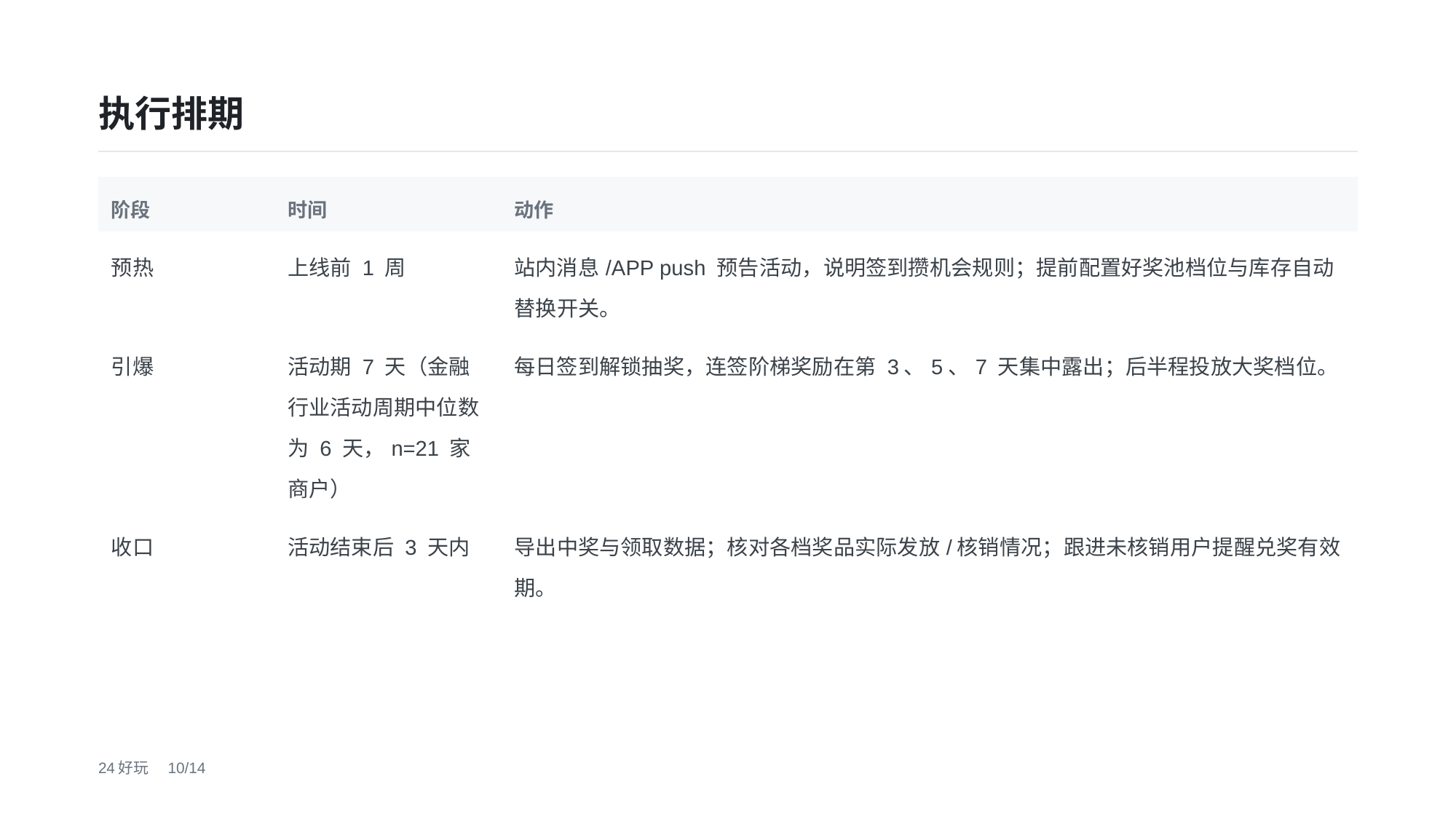

执行排期

| 阶段 | 时间 | 动作 |
| --- | --- | --- |
| 预热 | 上线前 1 周 | 站内消息/APP push 预告活动，说明签到攒机会规则；提前配置好奖池档位与库存自动替换开关。 |
| 引爆 | 活动期 7 天（金融行业活动周期中位数为 6 天，n=21 家商户） | 每日签到解锁抽奖，连签阶梯奖励在第 3、5、7 天集中露出；后半程投放大奖档位。 |
| 收口 | 活动结束后 3 天内 | 导出中奖与领取数据；核对各档奖品实际发放/核销情况；跟进未核销用户提醒兑奖有效期。 |
24好玩　10/14